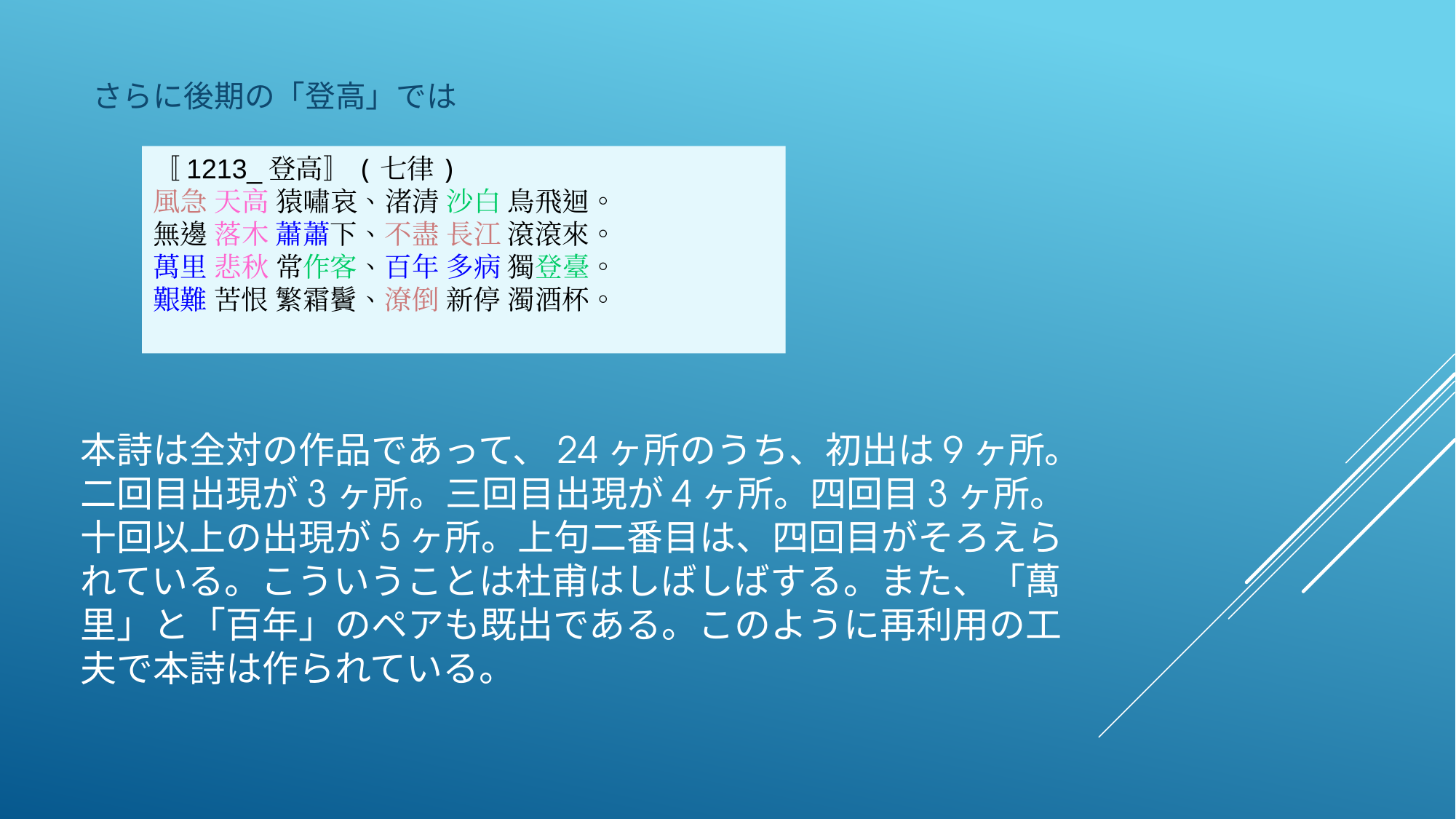

さらに後期の「登高」では
〚1213_登高〛(七律)
風急 天高 猿嘯哀、渚清 沙白 鳥飛迴。
無邊 落木 蕭蕭下、不盡 長江 滾滾來。
萬里 悲秋 常作客、百年 多病 獨登臺。
艱難 苦恨 繁霜鬢、潦倒 新停 濁酒杯。

# 本詩は全対の作品であって、24ヶ所のうち、初出は9ヶ所。二回目出現が3ヶ所。三回目出現が4ヶ所。四回目3ヶ所。十回以上の出現が5ヶ所。上句二番目は、四回目がそろえられている。こういうことは杜甫はしばしばする。また、「萬里」と「百年」のペアも既出である。このように再利用の工夫で本詩は作られている。